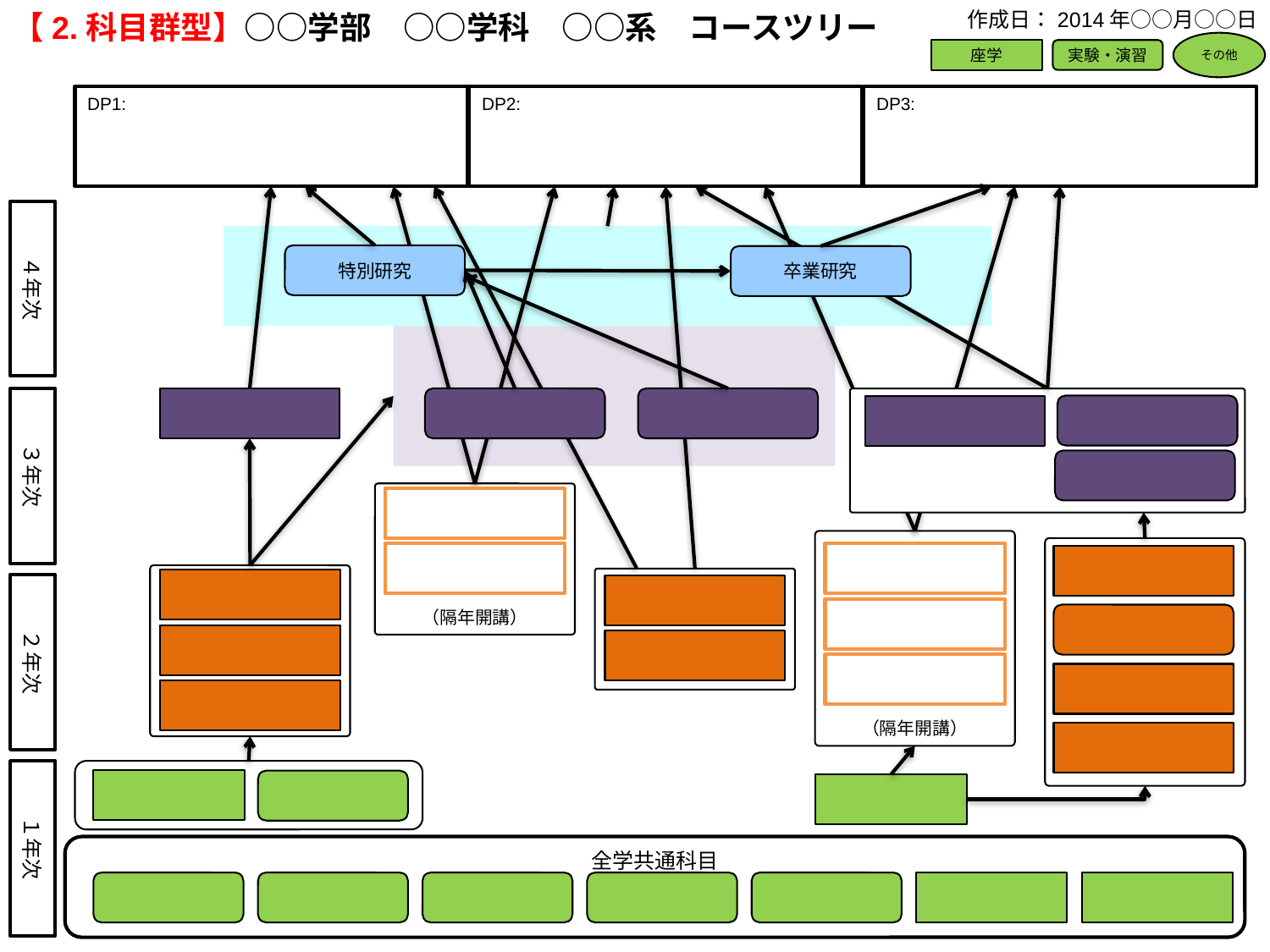

作成日：2014年○○月○○日
【2.科目群型】○○学部　○○学科　○○系　コースツリー
その他
座学
実験・演習
DP1:
DP2:
DP3:
４年次

特別研究
卒業研究

３年次

（隔年開講）

（隔年開講）

２年次

１年次

全学共通科目